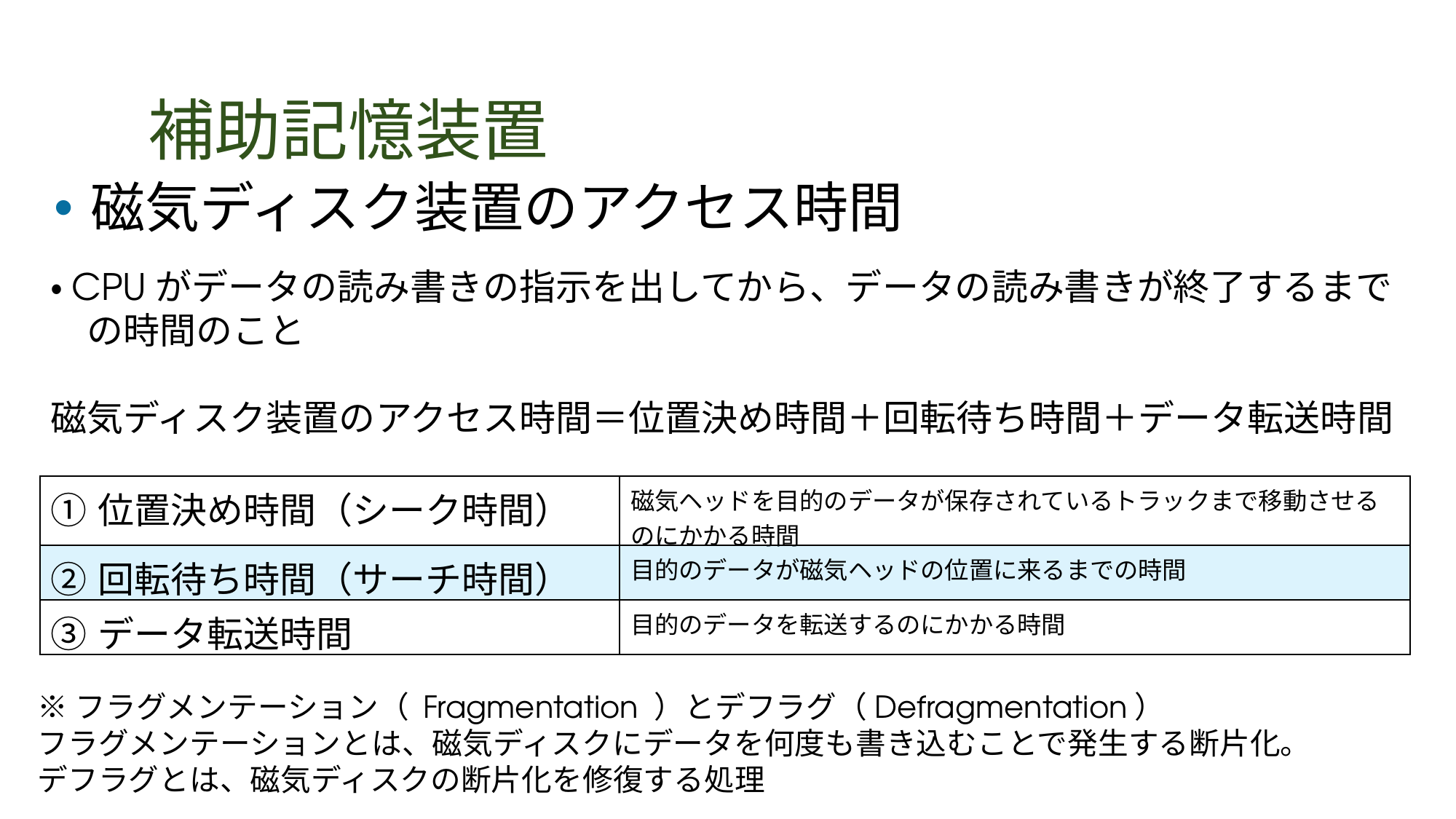

# 補助記憶装置
磁気ディスク装置のアクセス時間

・CPUがデータの読み書きの指示を出してから、データの読み書きが終了するまで
　の時間のこと

磁気ディスク装置のアクセス時間＝位置決め時間＋回転待ち時間＋データ転送時間

| ①位置決め時間（シーク時間） | 磁気ヘッドを目的のデータが保存されているトラックまで移動させるのにかかる時間 |
| --- | --- |
| ②回転待ち時間（サーチ時間） | 目的のデータが磁気ヘッドの位置に来るまでの時間 |
| ③データ転送時間 | 目的のデータを転送するのにかかる時間 |
※フラグメンテーション（ Fragmentation ）とデフラグ（Defragmentation）
フラグメンテーションとは、磁気ディスクにデータを何度も書き込むことで発生する断片化。
デフラグとは、磁気ディスクの断片化を修復する処理